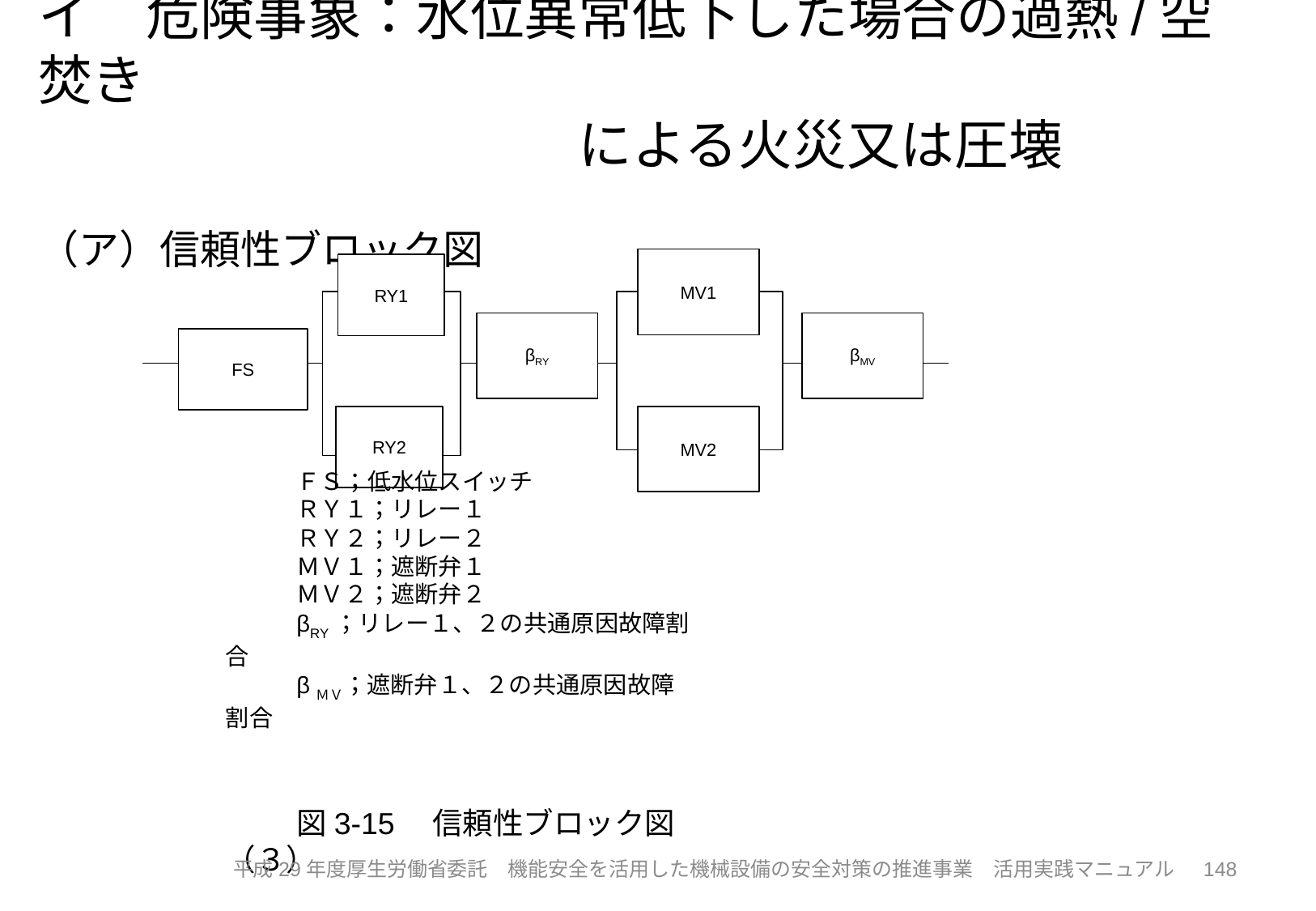

イ　危険事象：水位異常低下した場合の過熱/空焚き
　　　　　　　　　　による火災又は圧壊

（ア）信頼性ブロック図

MV1
RY1

βRY
βMV
FS
MV2
RY2

ＦＳ；低水位スイッチ
ＲＹ１；リレー１
ＲＹ２；リレー２
ＭＶ１；遮断弁１
ＭＶ２；遮断弁２
βRY；リレー１、２の共通原因故障割合
βＭＶ；遮断弁１、２の共通原因故障割合

図3-15　信頼性ブロック図（３）
148
平成29年度厚生労働省委託　機能安全を活用した機械設備の安全対策の推進事業　活用実践マニュアル